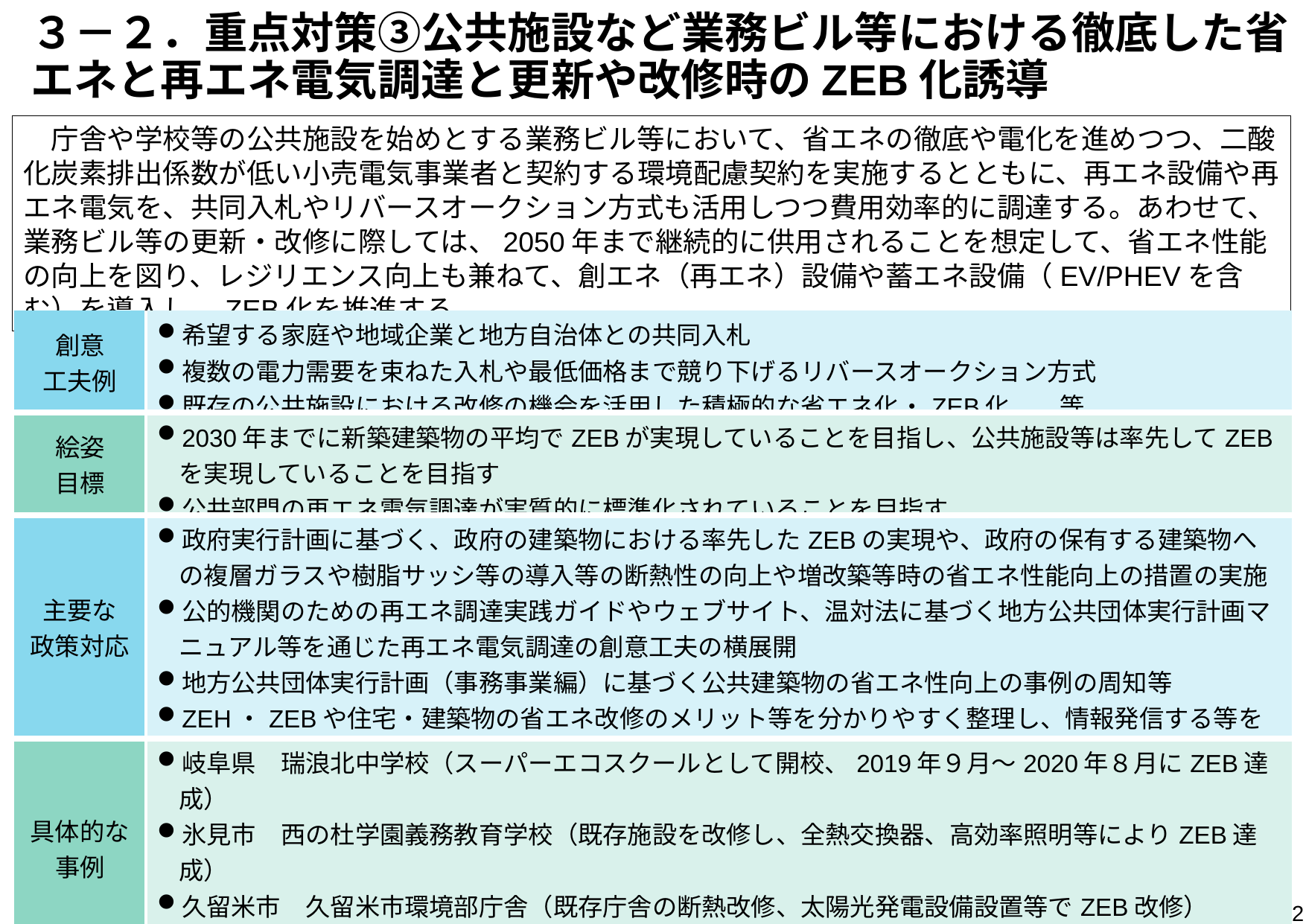

# ３－２．重点対策③公共施設など業務ビル等における徹底した省エネと再エネ電気調達と更新や改修時のZEB化誘導
　庁舎や学校等の公共施設を始めとする業務ビル等において、省エネの徹底や電化を進めつつ、二酸化炭素排出係数が低い小売電気事業者と契約する環境配慮契約を実施するとともに、再エネ設備や再エネ電気を、共同入札やリバースオークション方式も活用しつつ費用効率的に調達する。あわせて、業務ビル等の更新・改修に際しては、2050年まで継続的に供用されることを想定して、省エネ性能の向上を図り、レジリエンス向上も兼ねて、創エネ（再エネ）設備や蓄エネ設備（EV/PHEVを含む）を導入し、ZEB化を推進する。
| 創意 工夫例 | 希望する家庭や地域企業と地方自治体との共同入札 複数の電力需要を束ねた入札や最低価格まで競り下げるリバースオークション方式 既存の公共施設における改修の機会を活用した積極的な省エネ化・ZEB化　　等 |
| --- | --- |
| 絵姿 目標 | 2030年までに新築建築物の平均でZEBが実現していることを目指し、公共施設等は率先してZEBを実現していることを目指す 公共部門の再エネ電気調達が実質的に標準化されていることを目指す |
| 主要な 政策対応 | 政府実行計画に基づく、政府の建築物における率先したZEBの実現や、政府の保有する建築物への複層ガラスや樹脂サッシ等の導入等の断熱性の向上や増改築等時の省エネ性能向上の措置の実施 公的機関のための再エネ調達実践ガイドやウェブサイト、温対法に基づく地方公共団体実行計画マニュアル等を通じた再エネ電気調達の創意工夫の横展開 地方公共団体実行計画（事務事業編）に基づく公共建築物の省エネ性向上の事例の周知等 ZEH・ZEBや住宅・建築物の省エネ改修のメリット等を分かりやすく整理し、情報発信する等を通じた機運醸成や行動変容促進　　等 |
| 具体的な 事例 | 岐阜県　瑞浪北中学校（スーパーエコスクールとして開校、2019年９月～2020年８月にZEB達成） 氷見市　西の杜学園義務教育学校（既存施設を改修し、全熱交換器、高効率照明等によりZEB達成） 久留米市　久留米市環境部庁舎（既存庁舎の断熱改修、太陽光発電設備設置等でZEB改修） 流山市　小規模な施設を一括発注するデザインビルド型小規模バルクESCO事業 世田谷区　公共施設再エネ100%電力化（区の93施設に再エネ100％電力を導入）　　等 |